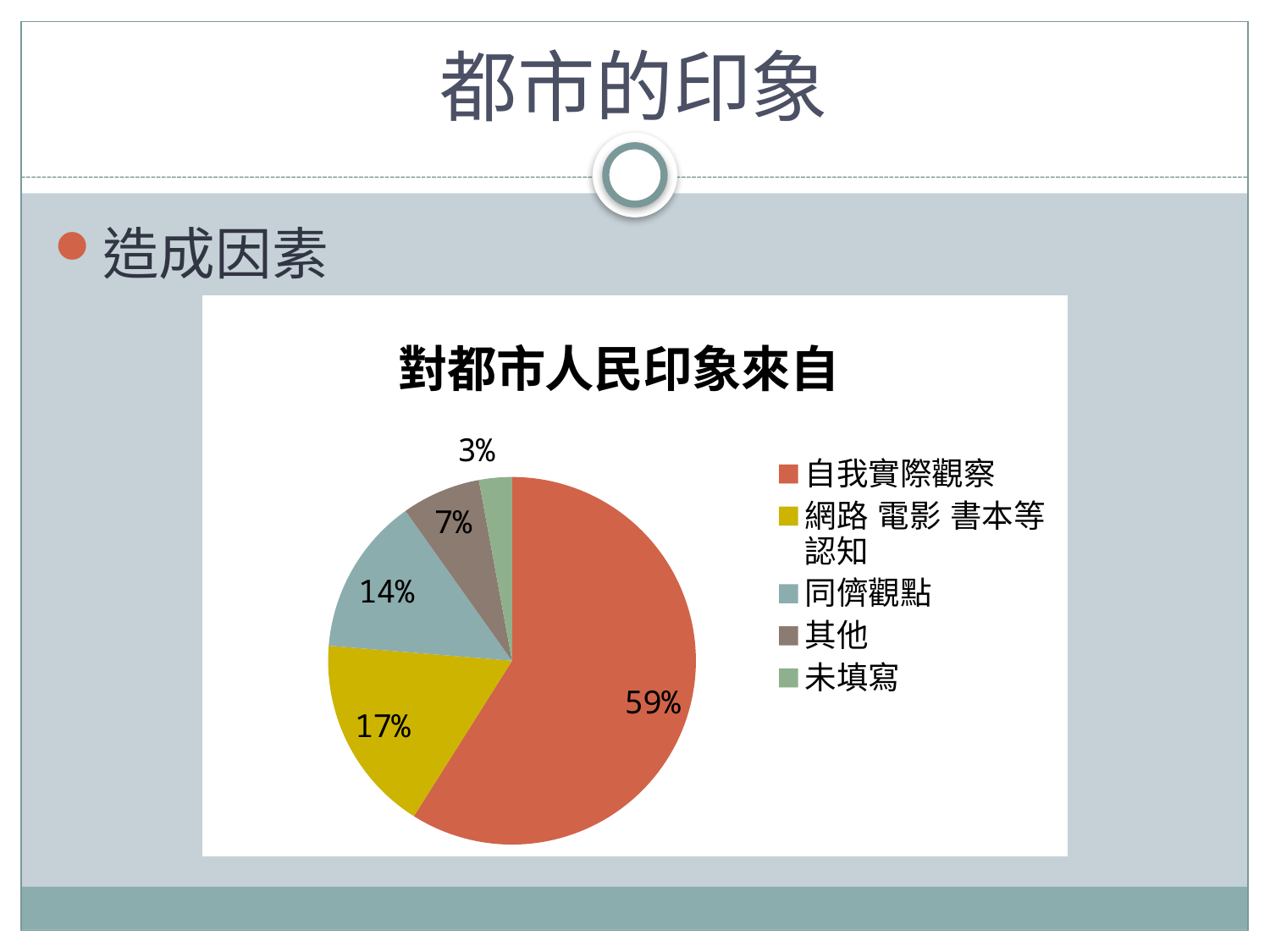

# 都市的印象
造成因素

### Chart: 對都市人民印象來自

| Category | 人數 |
|---|---|
| 自我實際觀察 | 102.0 |
| 網路 電影 書本等認知 | 30.0 |
| 同儕觀點 | 24.0 |
| 其他 | 12.0 |
| 未填寫 | 5.0 |